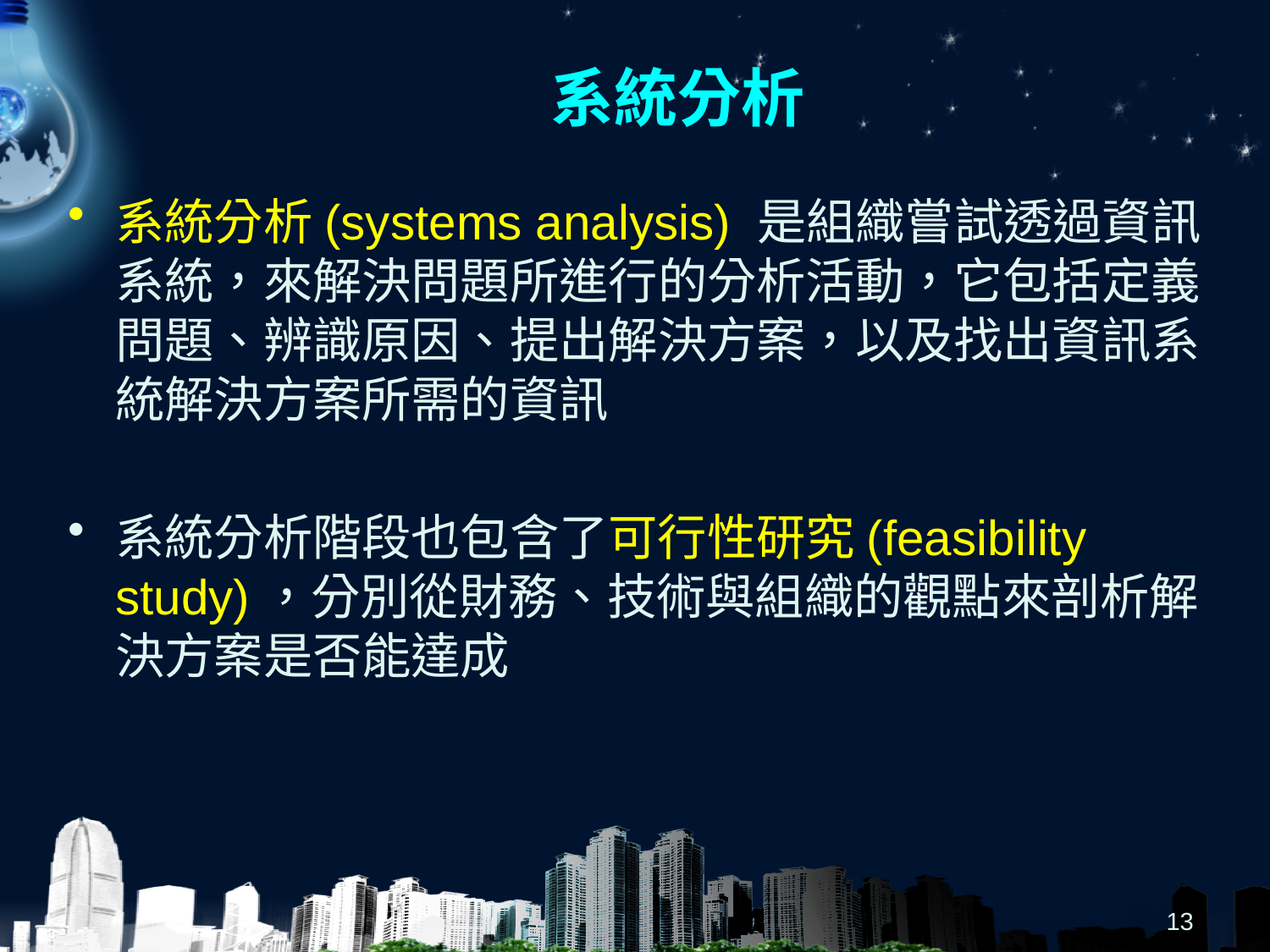

# 系統分析
系統分析(systems analysis) 是組織嘗試透過資訊系統，來解決問題所進行的分析活動，它包括定義問題、辨識原因、提出解決方案，以及找出資訊系統解決方案所需的資訊

系統分析階段也包含了可行性研究(feasibility study)，分別從財務、技術與組織的觀點來剖析解決方案是否能達成
13